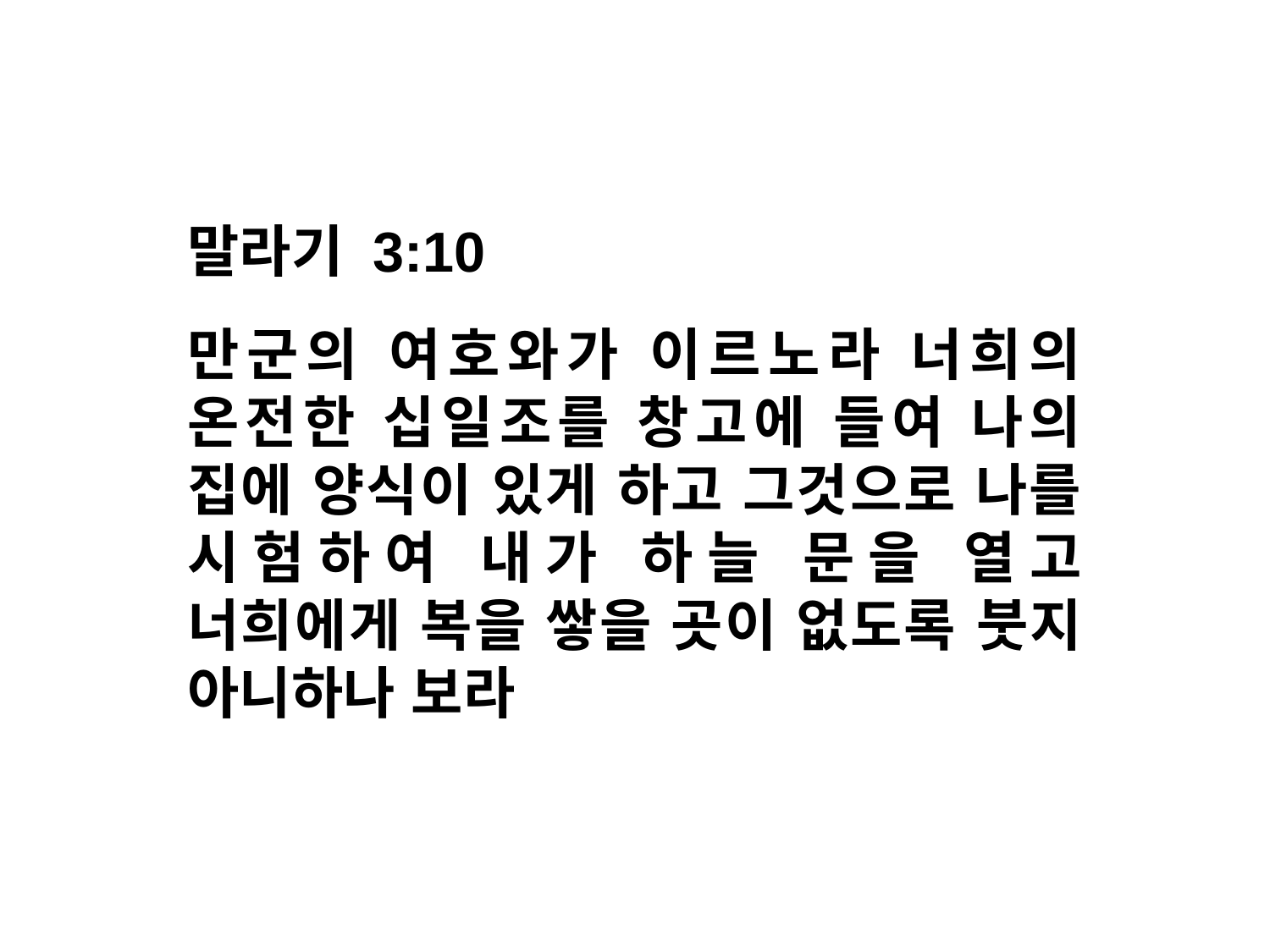

말라기 3:10
만군의 여호와가 이르노라 너희의 온전한 십일조를 창고에 들여 나의 집에 양식이 있게 하고 그것으로 나를 시험하여 내가 하늘 문을 열고 너희에게 복을 쌓을 곳이 없도록 붓지 아니하나 보라